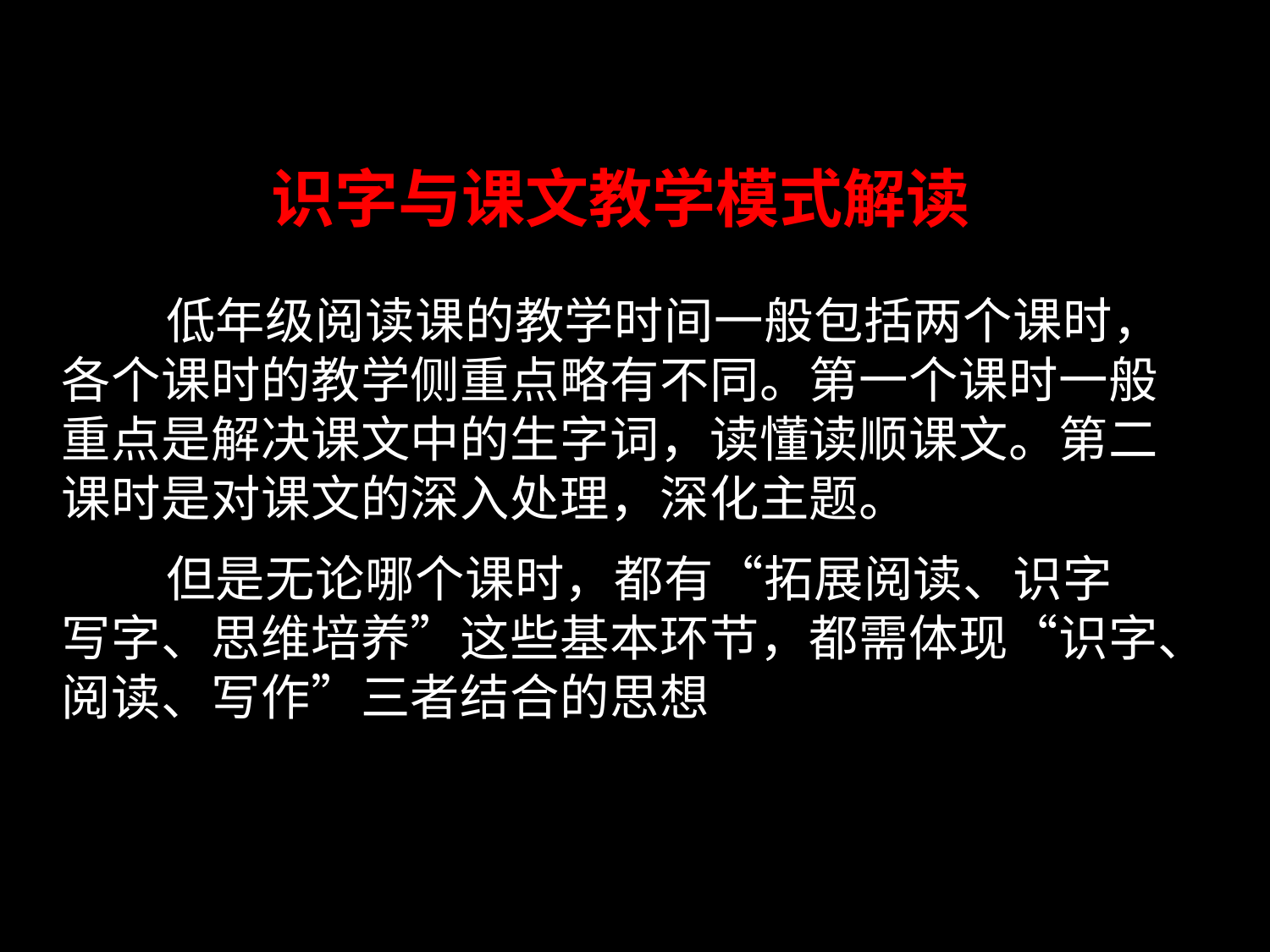

识字与课文教学模式解读
        低年级阅读课的教学时间一般包括两个课时，各个课时的教学侧重点略有不同。第一个课时一般重点是解决课文中的生字词，读懂读顺课文。第二课时是对课文的深入处理，深化主题。
        但是无论哪个课时，都有“拓展阅读、识字写字、思维培养”这些基本环节，都需体现“识字、阅读、写作”三者结合的思想